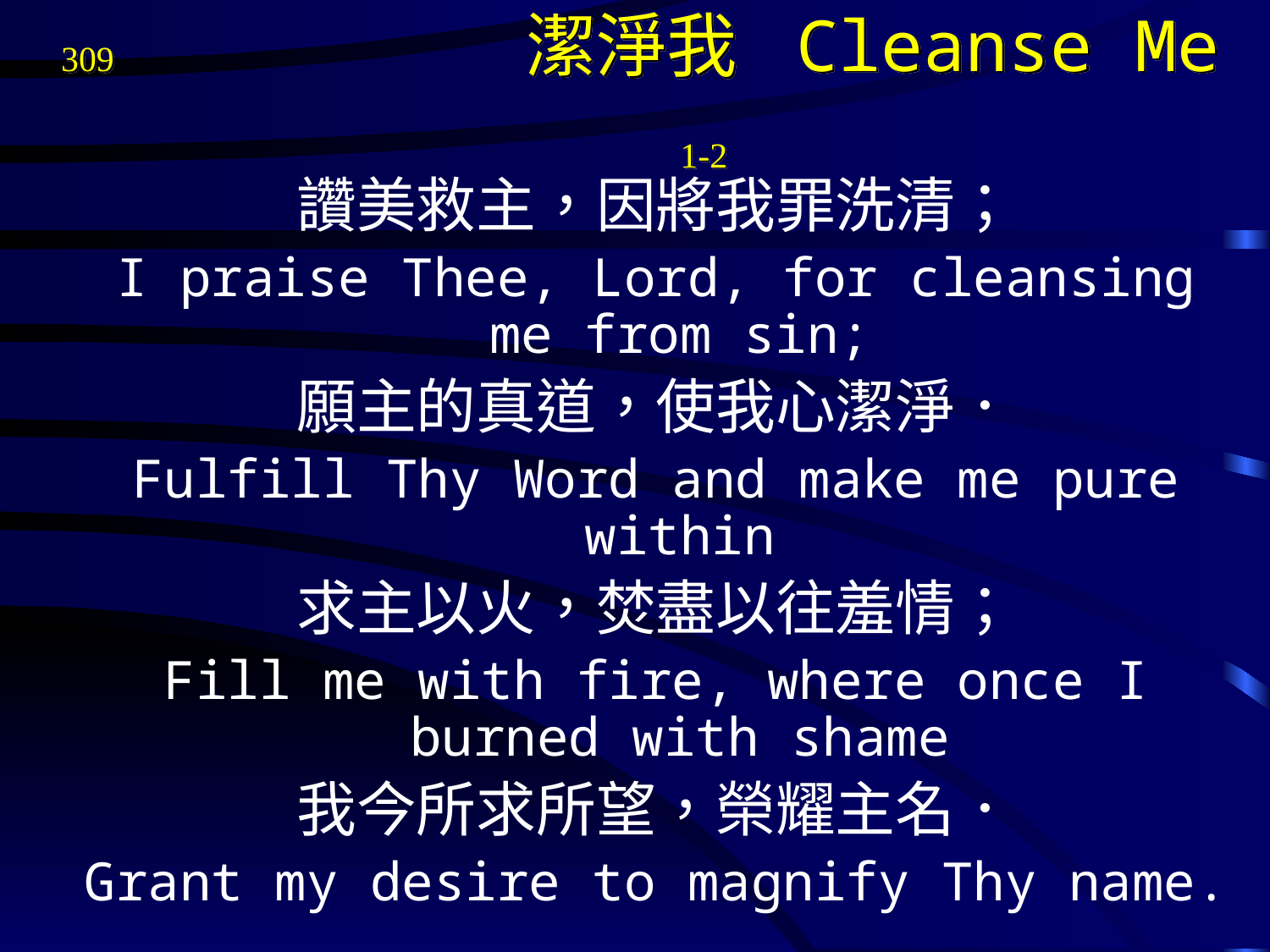

# 309     潔淨我 Cleanse Me    1-2
讚美救主，因將我罪洗清；
I praise Thee, Lord, for cleansing me from sin;
願主的真道，使我心潔淨．
Fulfill Thy Word and make me pure within
求主以火，焚盡以往羞情；
Fill me with fire, where once I burned with shame
我今所求所望，榮耀主名．
Grant my desire to magnify Thy name.